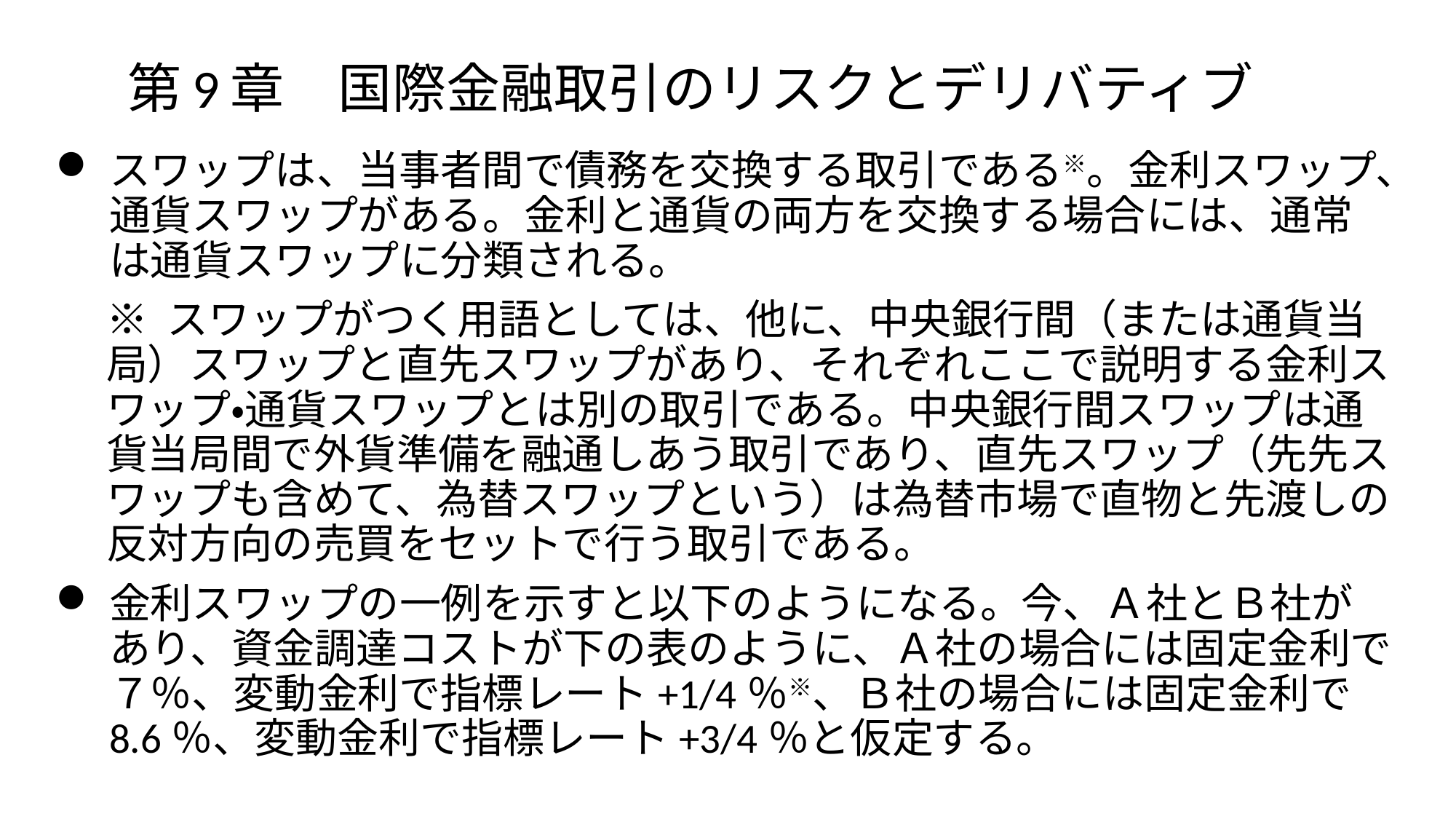

# 第9章　国際金融取引のリスクとデリバティブ
スワップは、当事者間で債務を交換する取引である※。金利スワップ、通貨スワップがある。金利と通貨の両方を交換する場合には、通常は通貨スワップに分類される。
※ スワップがつく用語としては、他に、中央銀行間（または通貨当局）スワップと直先スワップがあり、それぞれここで説明する金利スワップ・通貨スワップとは別の取引である。中央銀行間スワップは通貨当局間で外貨準備を融通しあう取引であり、直先スワップ（先先スワップも含めて、為替スワップという）は為替市場で直物と先渡しの反対方向の売買をセットで行う取引である。
金利スワップの一例を示すと以下のようになる。今、Ａ社とＢ社があり、資金調達コストが下の表のように、Ａ社の場合には固定金利で７％、変動金利で指標レート+1/4％※、Ｂ社の場合には固定金利で8.6％、変動金利で指標レート+3/4％と仮定する。